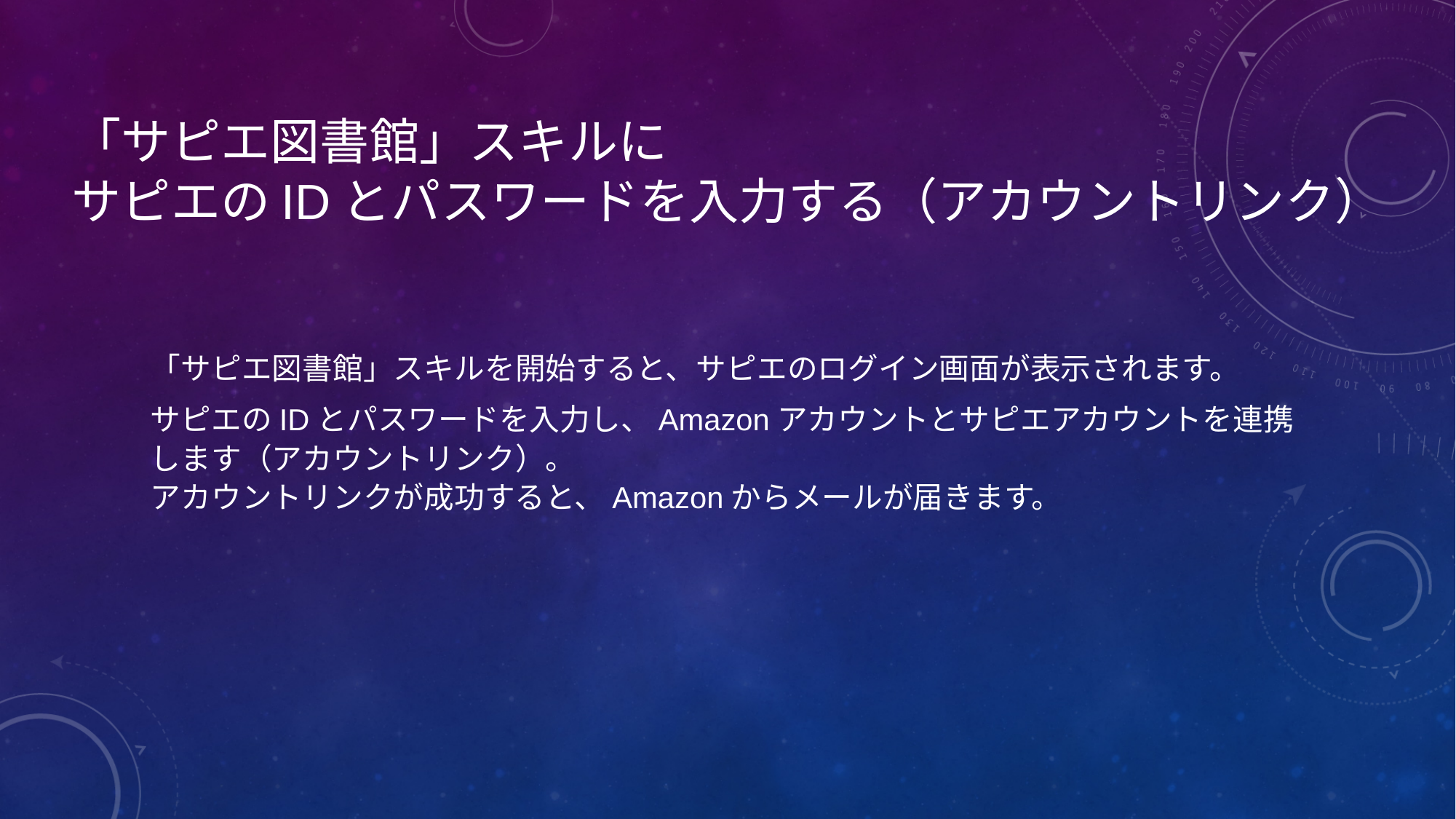

# 「サピエ図書館」スキルに サピエのIDとパスワードを入力する（アカウントリンク）
「サピエ図書館」スキルを開始すると、サピエのログイン画面が表示されます。
サピエのIDとパスワードを入力し、Amazonアカウントとサピエアカウントを連携します（アカウントリンク）。
アカウントリンクが成功すると、Amazonからメールが届きます。